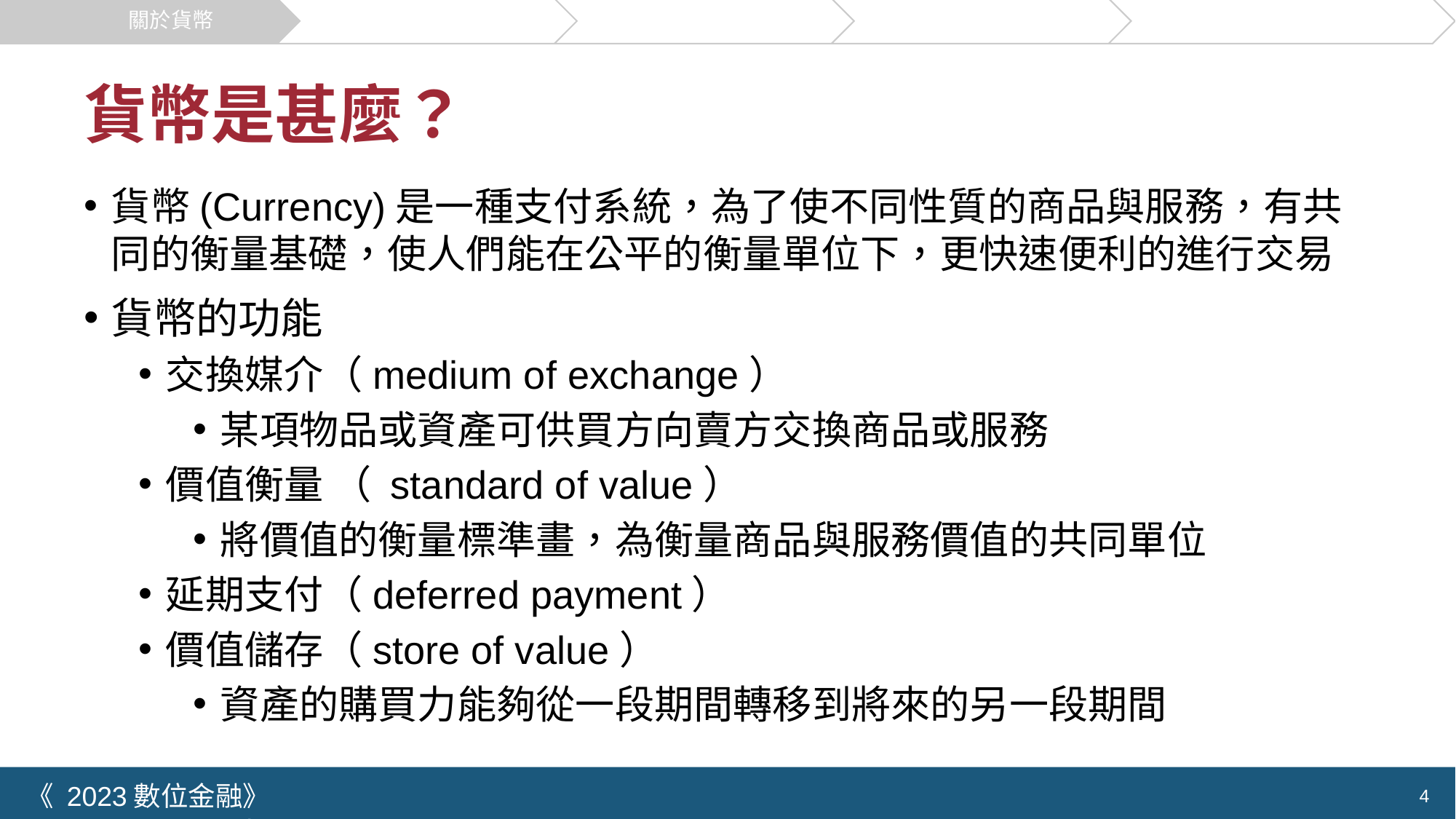

關於貨幣

虛擬貨幣的運作

創新模式

市場與案例

機會與挑戰
# 貨幣是甚麼？
貨幣(Currency)是一種支付系統，為了使不同性質的商品與服務，有共同的衡量基礎，使人們能在公平的衡量單位下，更快速便利的進行交易
貨幣的功能
交換媒介（medium of exchange）
某項物品或資產可供買方向賣方交換商品或服務
價值衡量 （ standard of value）
將價值的衡量標準畫，為衡量商品與服務價值的共同單位
延期支付（deferred payment）
價值儲存（store of value）
資產的購買力能夠從一段期間轉移到將來的另一段期間

《 2023數位金融》                                                                                                                                             	NYCU.IIM.IEBI Lab
4